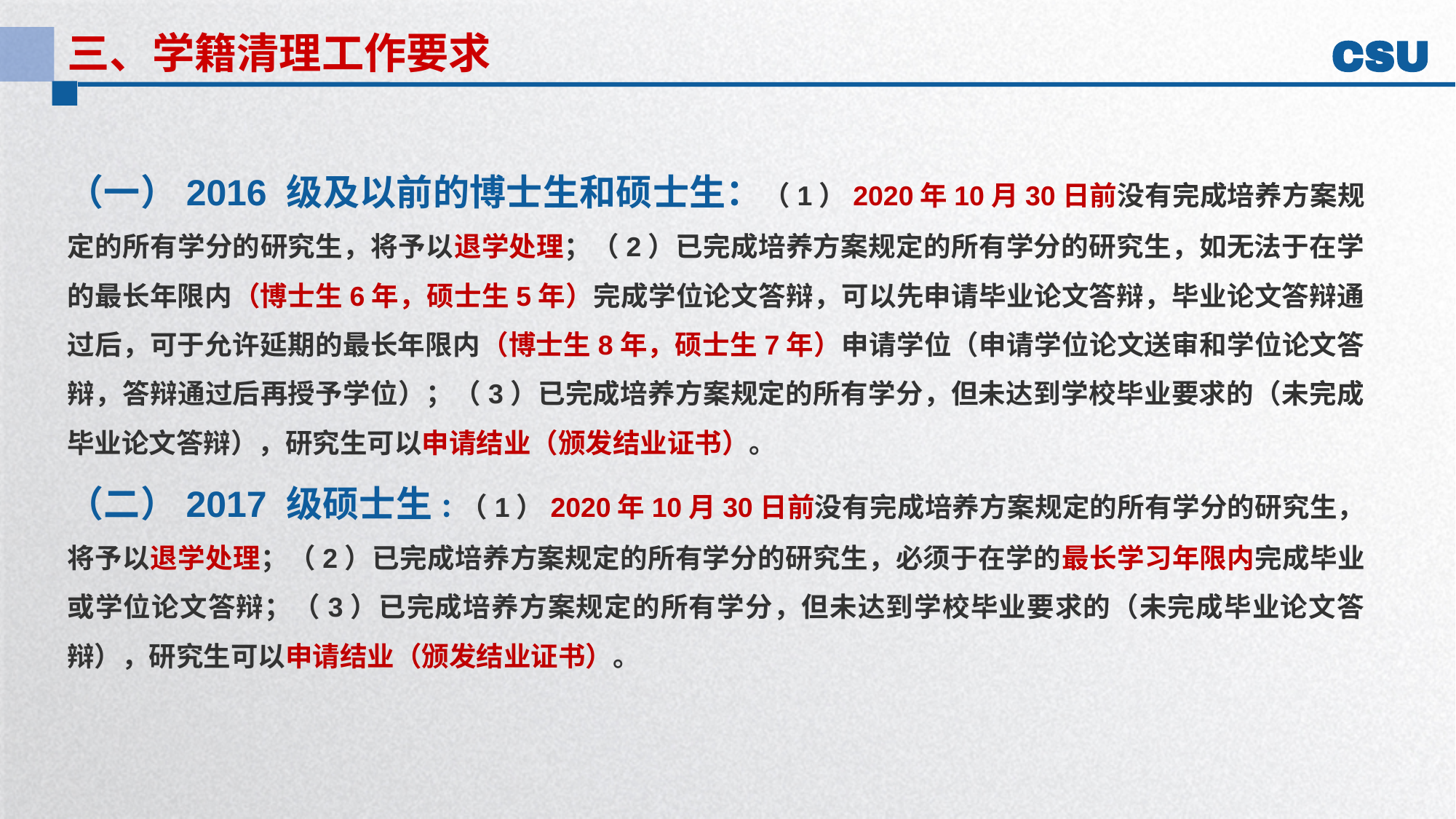

三、学籍清理工作要求
CSU

（一）2016 级及以前的博士生和硕士生：（1）2020年10月30日前没有完成培养方案规定的所有学分的研究生，将予以退学处理；（2）已完成培养方案规定的所有学分的研究生，如无法于在学的最长年限内（博士生6年，硕士生5年）完成学位论文答辩，可以先申请毕业论文答辩，毕业论文答辩通过后，可于允许延期的最长年限内（博士生8年，硕士生7年）申请学位（申请学位论文送审和学位论文答辩，答辩通过后再授予学位）；（3）已完成培养方案规定的所有学分，但未达到学校毕业要求的（未完成毕业论文答辩），研究生可以申请结业（颁发结业证书）。
（二）2017 级硕士生:（1）2020年10月30日前没有完成培养方案规定的所有学分的研究生，将予以退学处理；（2）已完成培养方案规定的所有学分的研究生，必须于在学的最长学习年限内完成毕业或学位论文答辩；（3）已完成培养方案规定的所有学分，但未达到学校毕业要求的（未完成毕业论文答辩），研究生可以申请结业（颁发结业证书）。